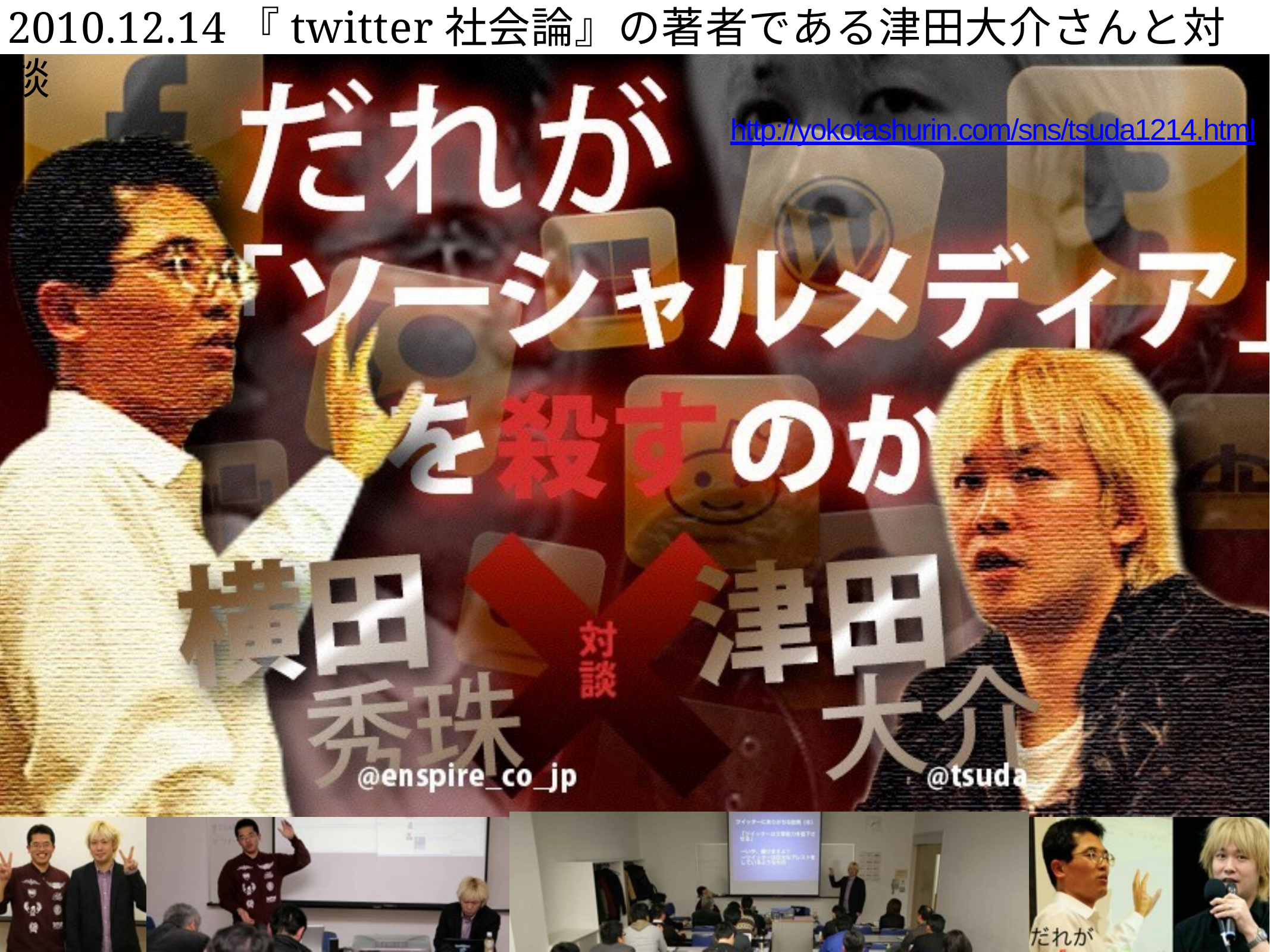

# 2010.12.14『twitter社会論』の著者である津田大介さんと対談
http://yokotashurin.com/sns/tsuda1214.html

イーンスパイア(株) 横田秀珠の著作権

を尊重しつつ、是非ノウハウはシェアして行きましょう。

4